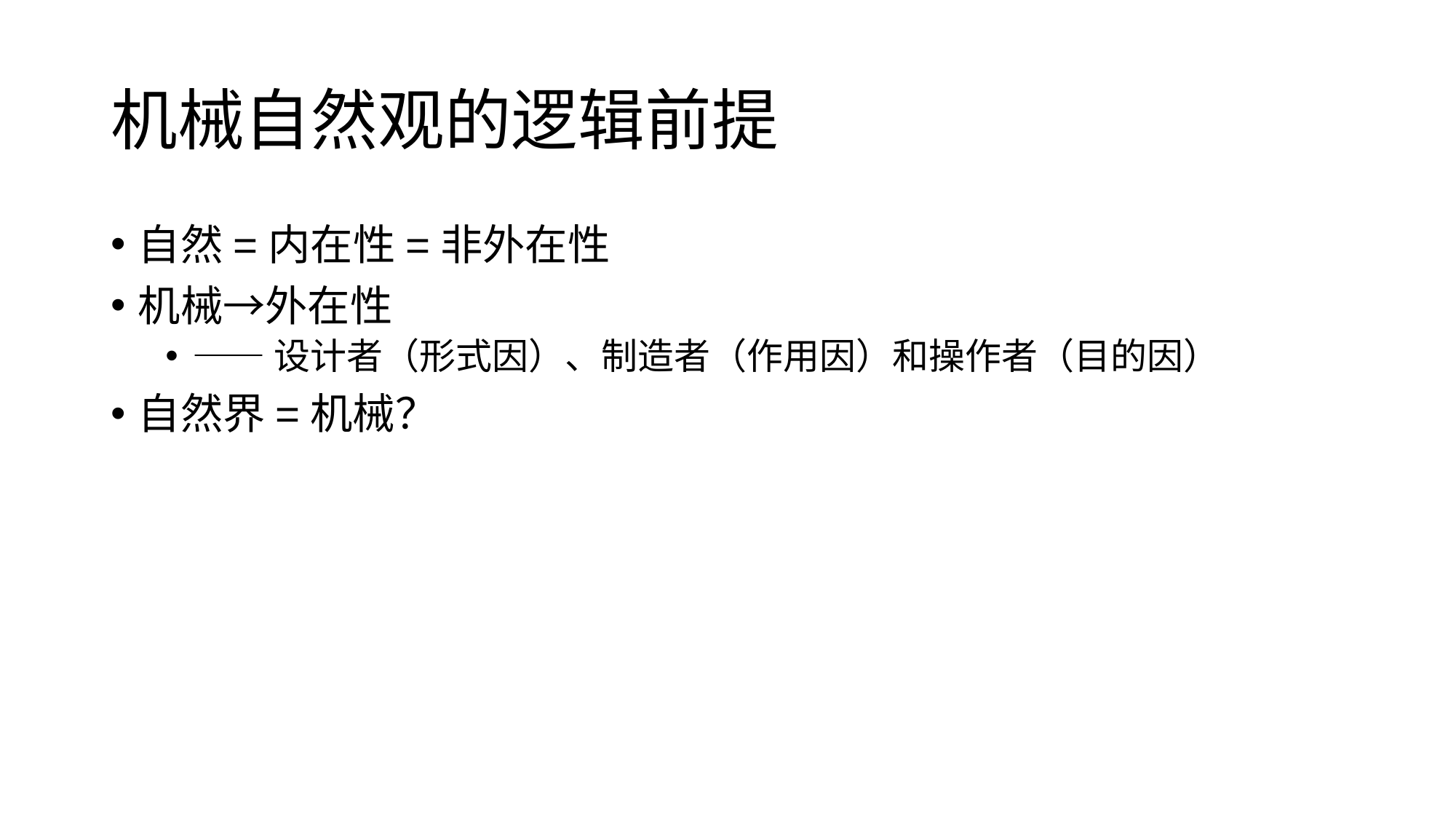

# 机械自然观的逻辑前提
自然=内在性=非外在性
机械→外在性
——设计者（形式因）、制造者（作用因）和操作者（目的因）
自然界=机械？